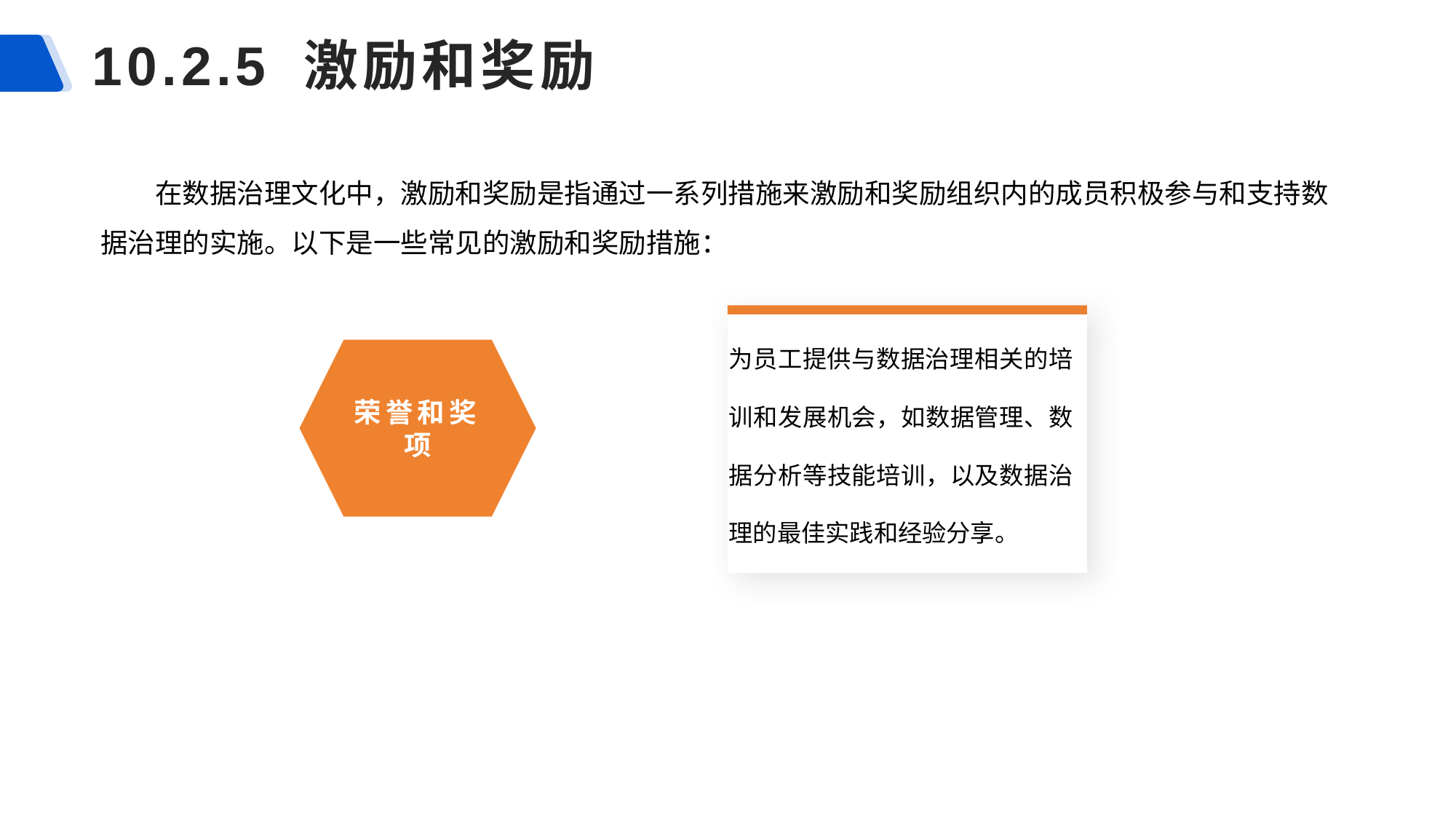

# 10.2.5 激励和奖励
在数据治理文化中，激励和奖励是指通过一系列措施来激励和奖励组织内的成员积极参与和支持数据治理的实施。以下是一些常见的激励和奖励措施：

为员工提供与数据治理相关的培训和发展机会，如数据管理、数据分析等技能培训，以及数据治理的最佳实践和经验分享。
荣誉和奖项